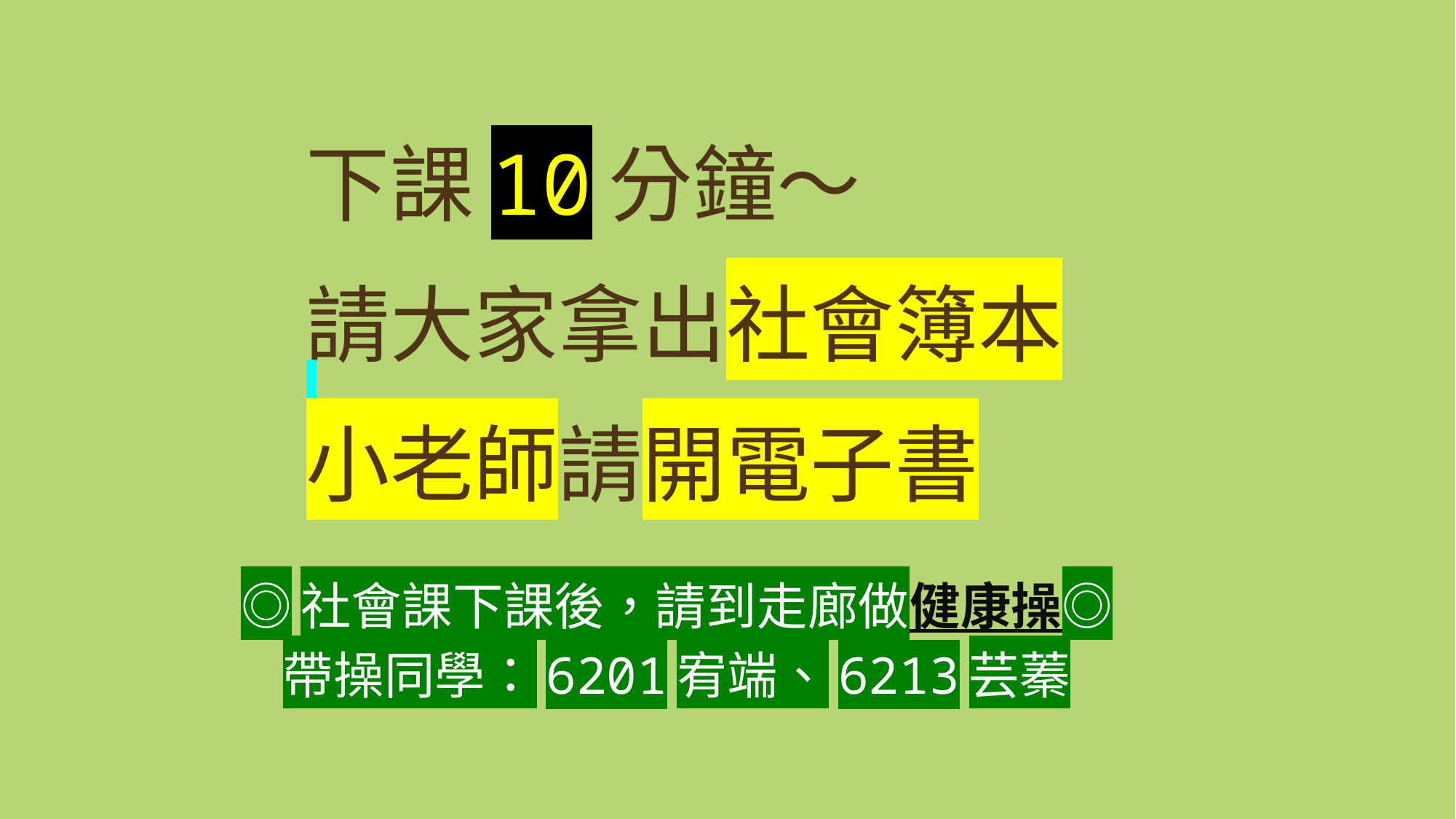

# 下課10分鐘～ 請大家拿出社會簿本 小老師請開電子書
◎社會課下課後，請到走廊做健康操◎
帶操同學：6201宥端、6213芸蓁